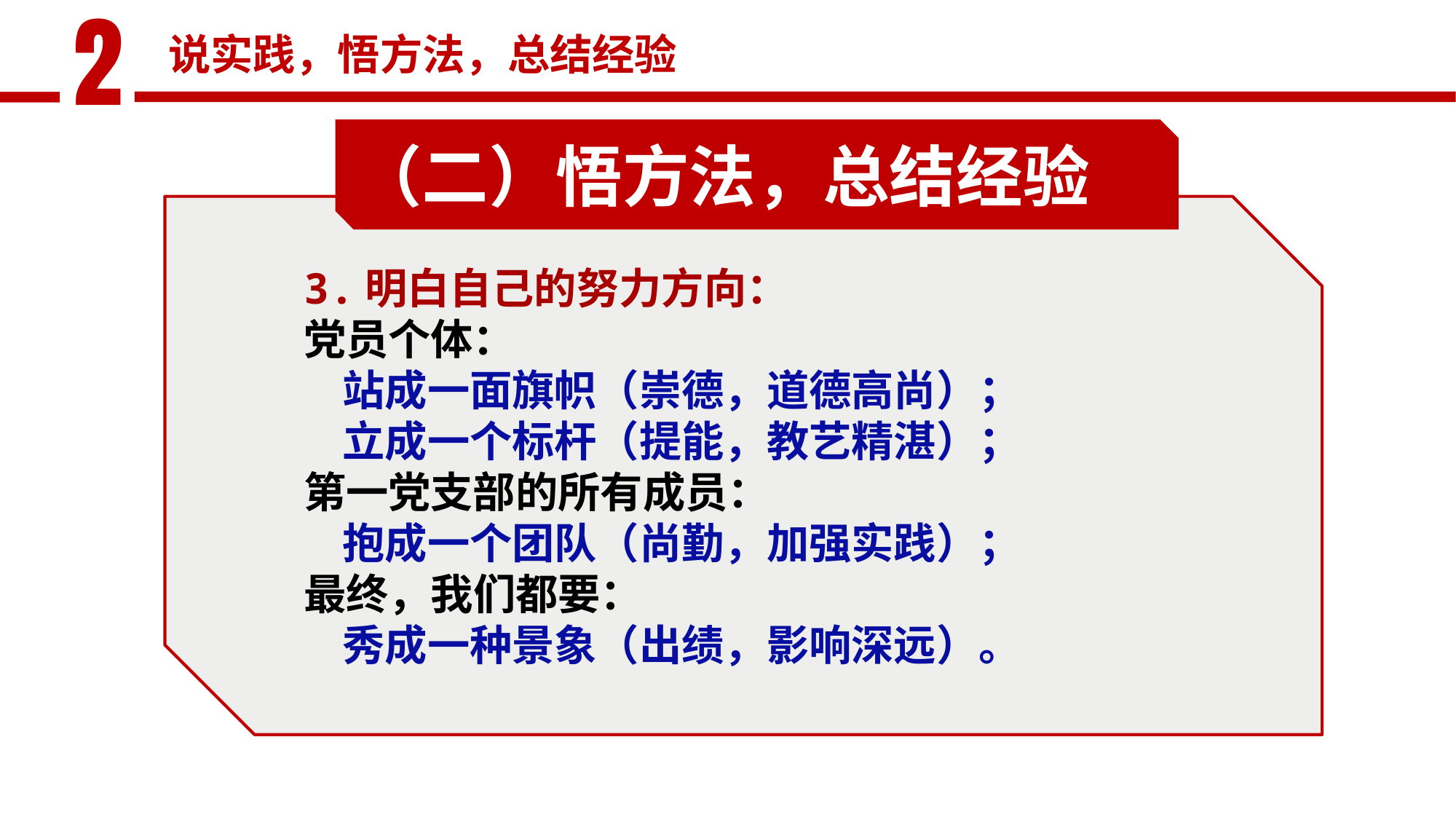

说实践，悟方法，总结经验
（二）悟方法，总结经验

3.明白自己的努力方向：
党员个体：
   站成一面旗帜（崇德，道德高尚）；
   立成一个标杆（提能，教艺精湛）；
第一党支部的所有成员：
   抱成一个团队（尚勤，加强实践）；
最终，我们都要：
   秀成一种景象（出绩，影响深远）。